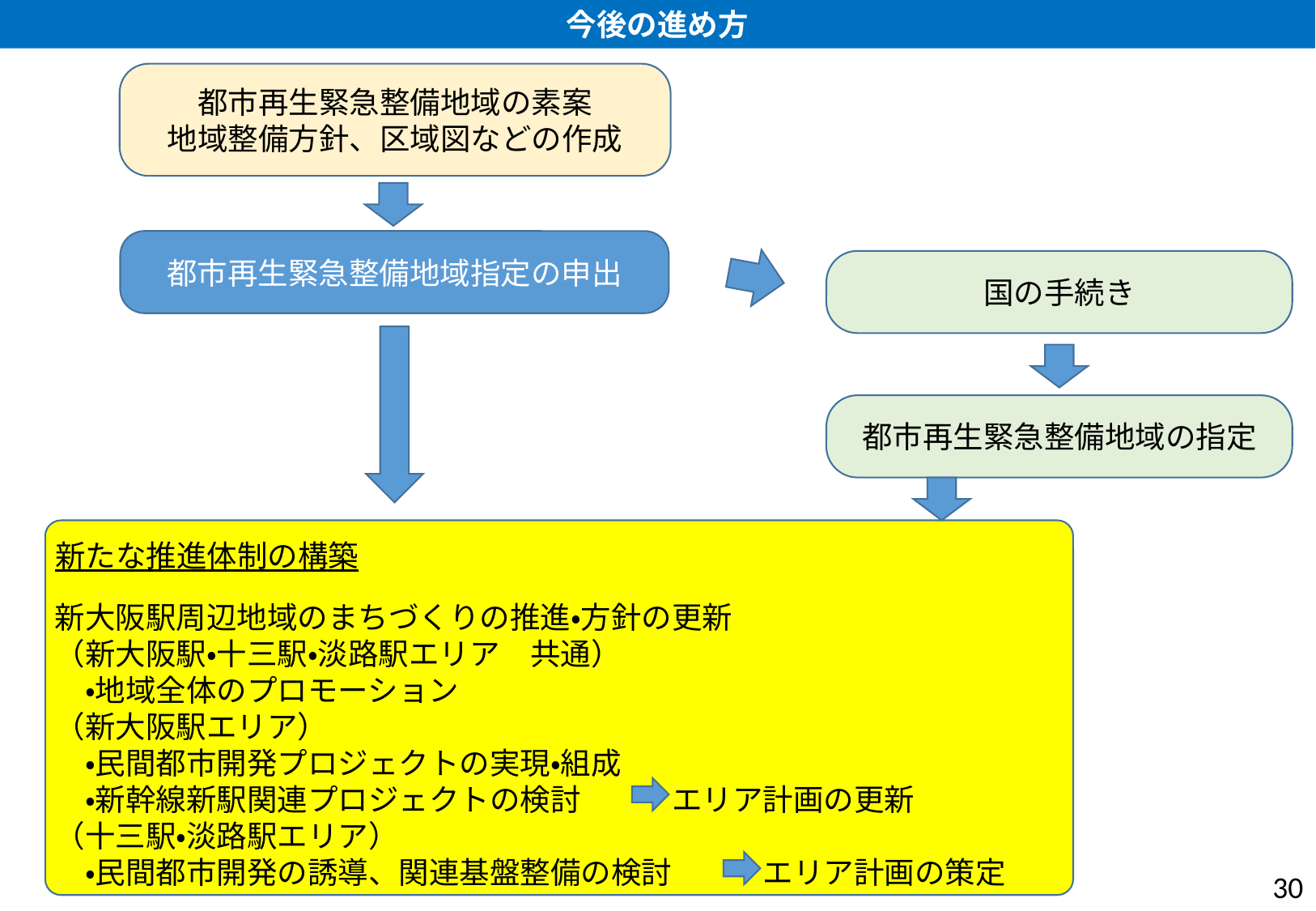

今後の進め方
都市再生緊急整備地域の素案
地域整備方針、区域図などの作成

都市再生緊急整備地域指定の申出

国の手続き

都市再生緊急整備地域の指定

新大阪駅周辺地域のまちづくりの推進・方針の更新
（新大阪駅・十三駅・淡路駅エリア　共通）
　・地域全体のプロモーション
（新大阪駅エリア）
　・民間都市開発プロジェクトの実現・組成
　・新幹線新駅関連プロジェクトの検討　　　エリア計画の更新
（十三駅・淡路駅エリア）
　・民間都市開発の誘導、関連基盤整備の検討　　　エリア計画の策定
新たな推進体制の構築

30